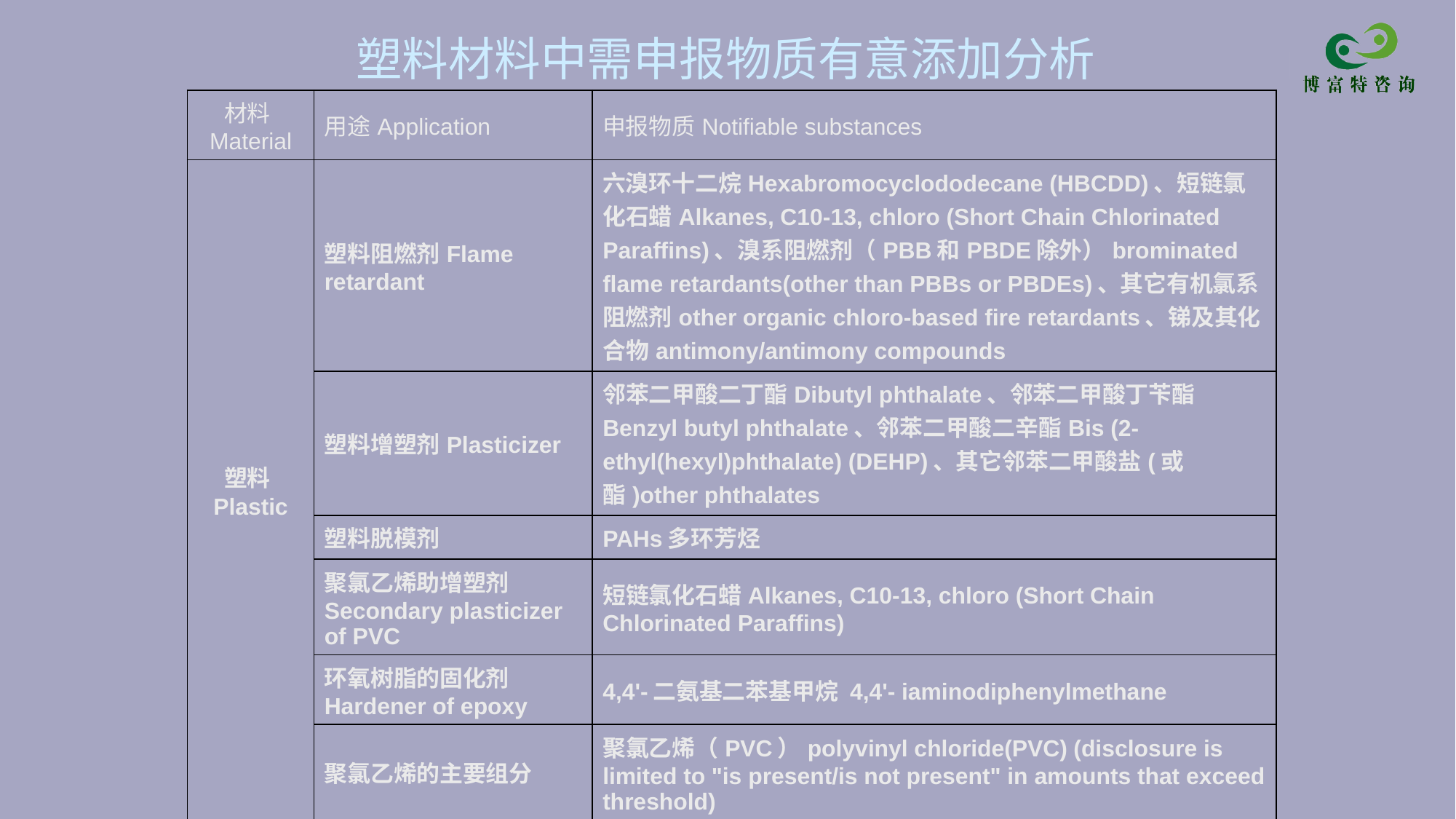

# 塑料材料中需申报物质有意添加分析
| 材料Material | 用途Application | 申报物质Notifiable substances |
| --- | --- | --- |
| 塑料Plastic | 塑料阻燃剂Flame retardant | 六溴环十二烷Hexabromocyclododecane (HBCDD)、短链氯化石蜡Alkanes, C10-13, chloro (Short Chain Chlorinated Paraffins)、溴系阻燃剂（PBB和PBDE除外）brominated flame retardants(other than PBBs or PBDEs)、其它有机氯系阻燃剂other organic chloro-based fire retardants、锑及其化合物antimony/antimony compounds |
|  | 塑料增塑剂Plasticizer | 邻苯二甲酸二丁酯Dibutyl phthalate、邻苯二甲酸丁苄酯Benzyl butyl phthalate、邻苯二甲酸二辛酯Bis (2-ethyl(hexyl)phthalate) (DEHP)、其它邻苯二甲酸盐(或酯)other phthalates |
|  | 塑料脱模剂 | PAHs多环芳烃 |
|  | 聚氯乙烯助增塑剂Secondary plasticizer of PVC | 短链氯化石蜡Alkanes, C10-13, chloro (Short Chain Chlorinated Paraffins) |
|  | 环氧树脂的固化剂Hardener of epoxy | 4,4'-二氨基二苯基甲烷 4,4'- iaminodiphenylmethane |
|  | 聚氯乙烯的主要组分 | 聚氯乙烯（PVC）polyvinyl chloride(PVC) (disclosure is limited to "is present/is not present" in amounts that exceed threshold) |